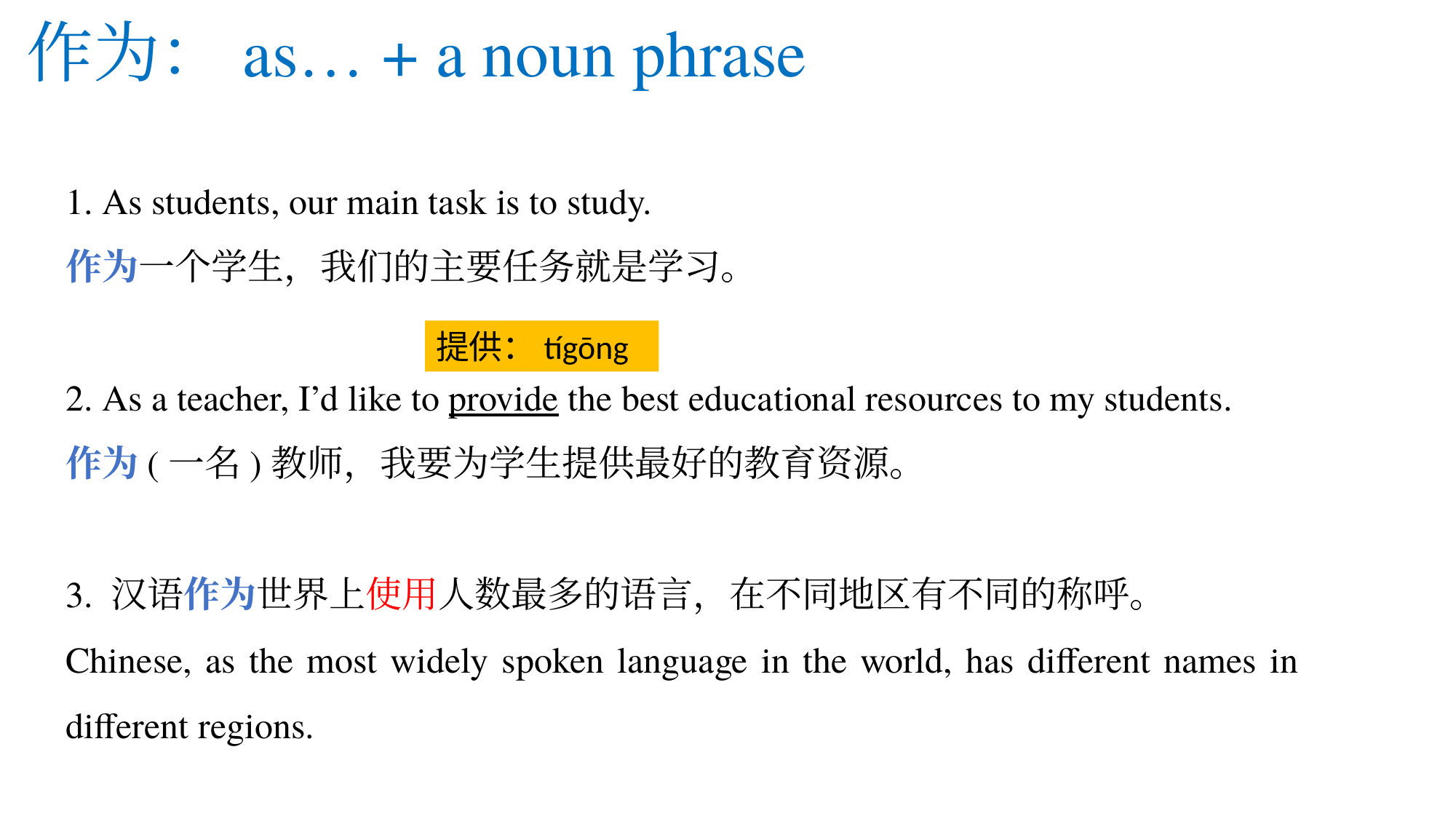

作为：as… + a noun phrase
1. As students, our main task is to study.
作为一个学生，我们的主要任务就是学习。

2. As a teacher, I’d like to provide the best educational resources to my students.
作为(一名)教师，我要为学生提供最好的教育资源。

3. 汉语作为世界上使用人数最多的语言，在不同地区有不同的称呼。
Chinese, as the most widely spoken language in the world, has different names in different regions.

提供：tígōng